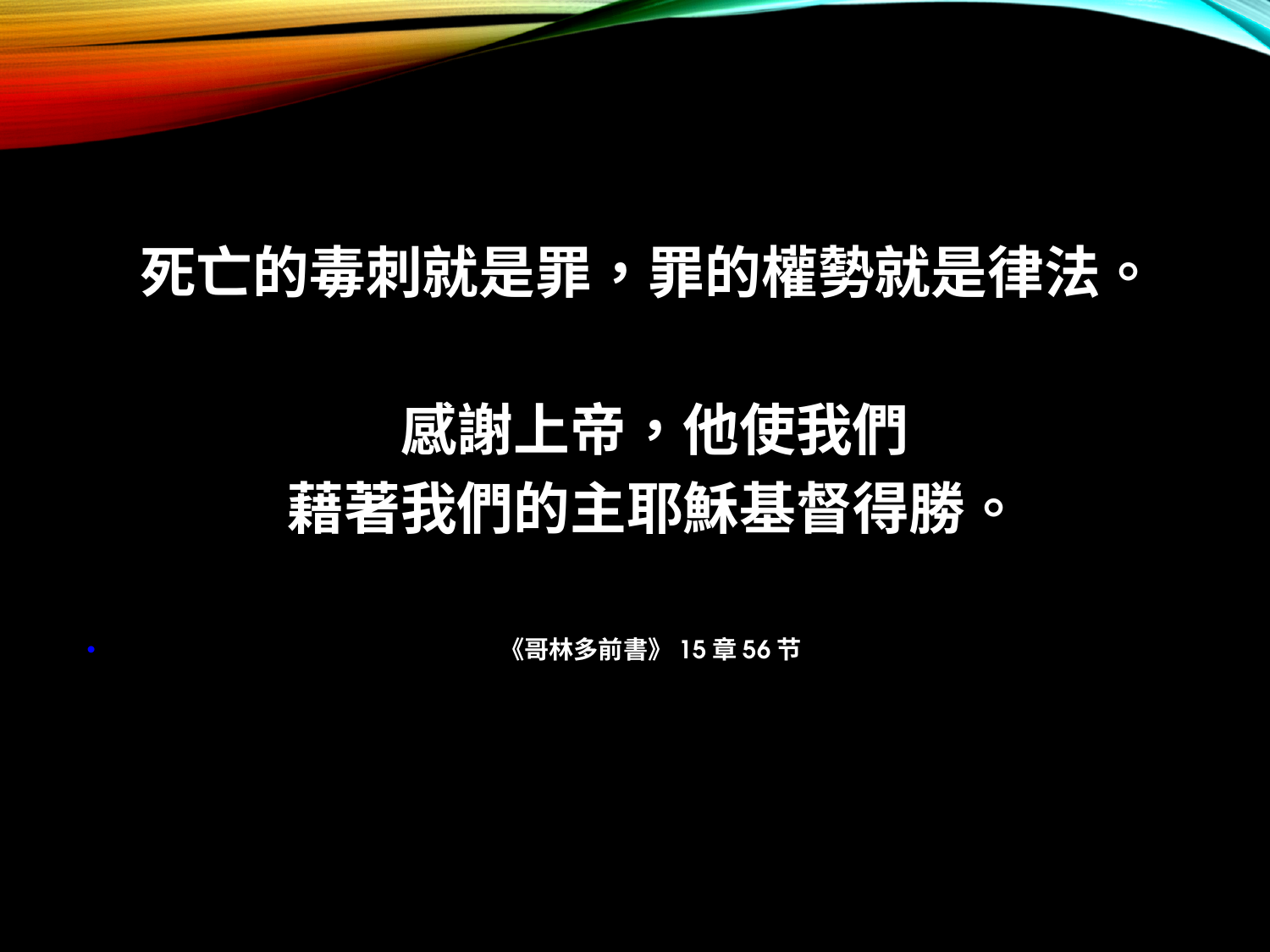

死亡的毒刺就是罪，罪的權勢就是律法。

感謝上帝，他使我們
藉著我們的主耶穌基督得勝。

			《哥林多前書》15章56节